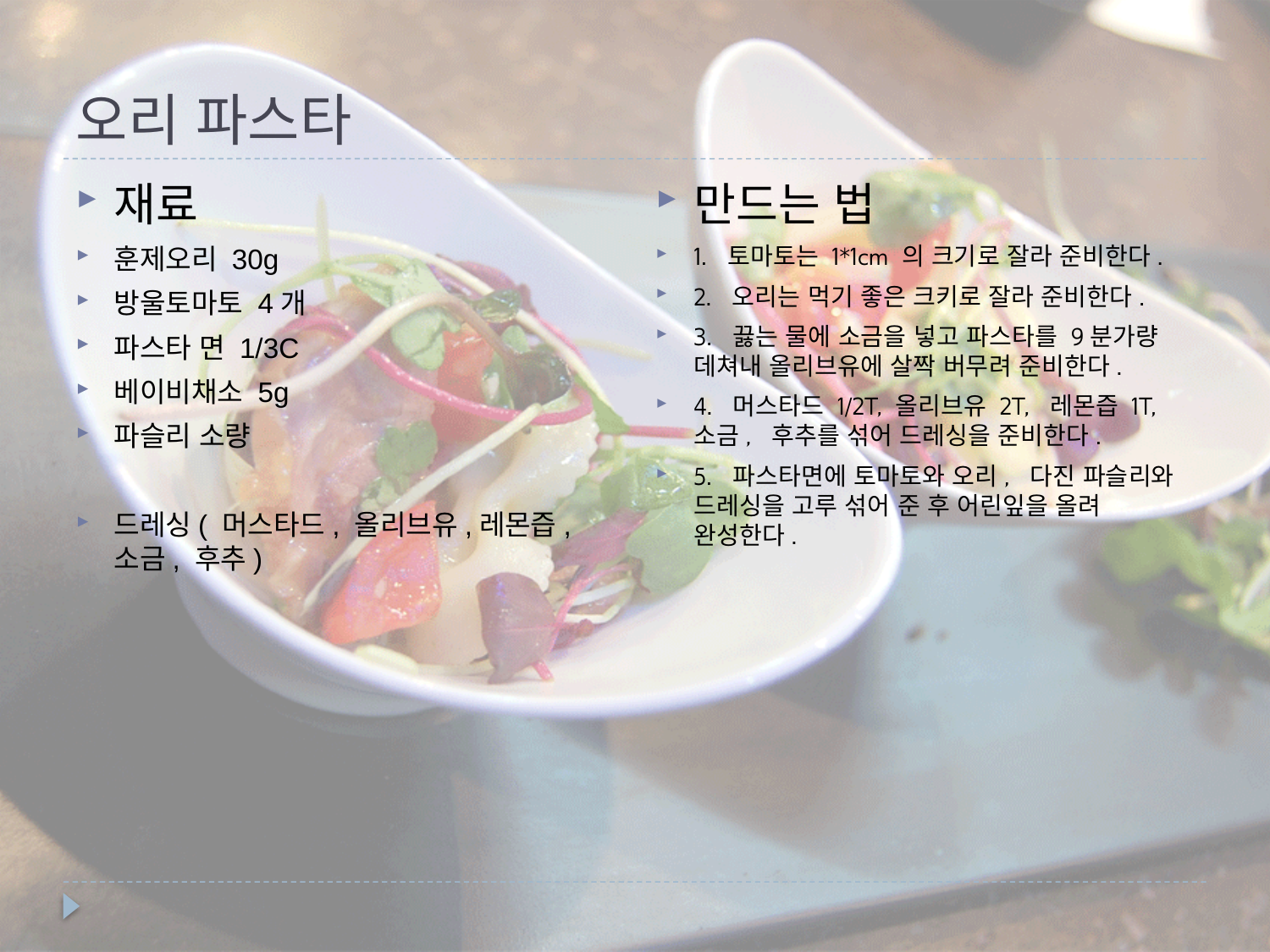

# 오리 파스타
만드는 법
1.  토마토는 1*1cm 의 크기로 잘라 준비한다.
2.  오리는 먹기 좋은 크키로 잘라 준비한다.
3.  끓는 물에 소금을 넣고 파스타를 9분가량 데쳐내 올리브유에 살짝 버무려 준비한다.
4.  머스타드 1/2T, 올리브유 2T,  레몬즙 1T,  소금,  후추를 섞어 드레싱을 준비한다.
5.  파스타면에 토마토와 오리,  다진 파슬리와 드레싱을 고루 섞어 준 후 어린잎을 올려 완성한다.

재료
훈제오리 30g
방울토마토 4개
파스타 면 1/3C
베이비채소 5g
파슬리 소량

드레싱( 머스타드, 올리브유,레몬즙, 소금, 후추)